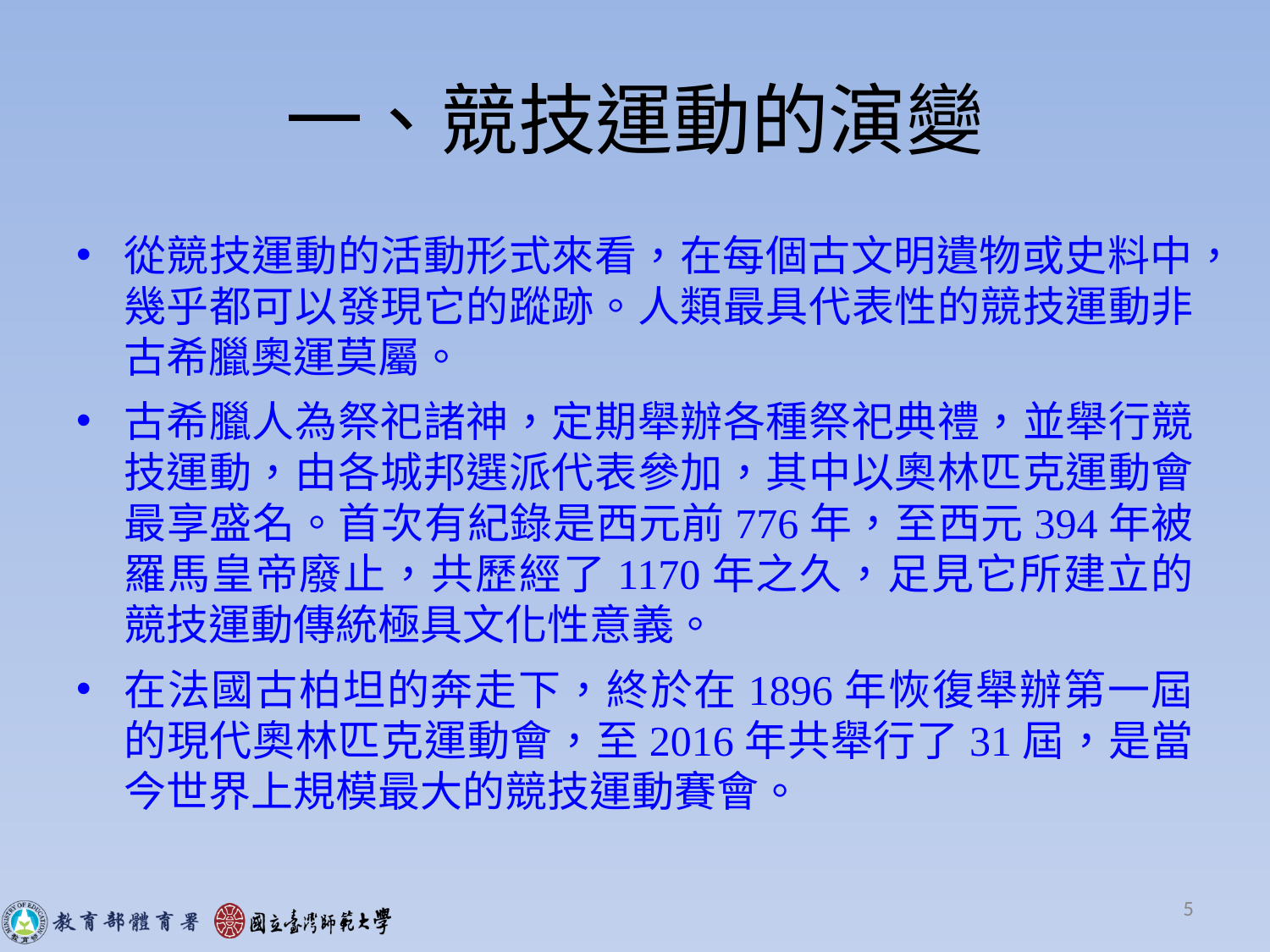

# 一、競技運動的演變
從競技運動的活動形式來看，在每個古文明遺物或史料中，幾乎都可以發現它的蹤跡。人類最具代表性的競技運動非古希臘奧運莫屬。
古希臘人為祭祀諸神，定期舉辦各種祭祀典禮，並舉行競技運動，由各城邦選派代表參加，其中以奧林匹克運動會最享盛名。首次有紀錄是西元前776年，至西元394年被羅馬皇帝廢止，共歷經了1170年之久，足見它所建立的競技運動傳統極具文化性意義。
在法國古柏坦的奔走下，終於在1896年恢復舉辦第一屆的現代奧林匹克運動會，至2016年共舉行了31屆，是當今世界上規模最大的競技運動賽會。
5